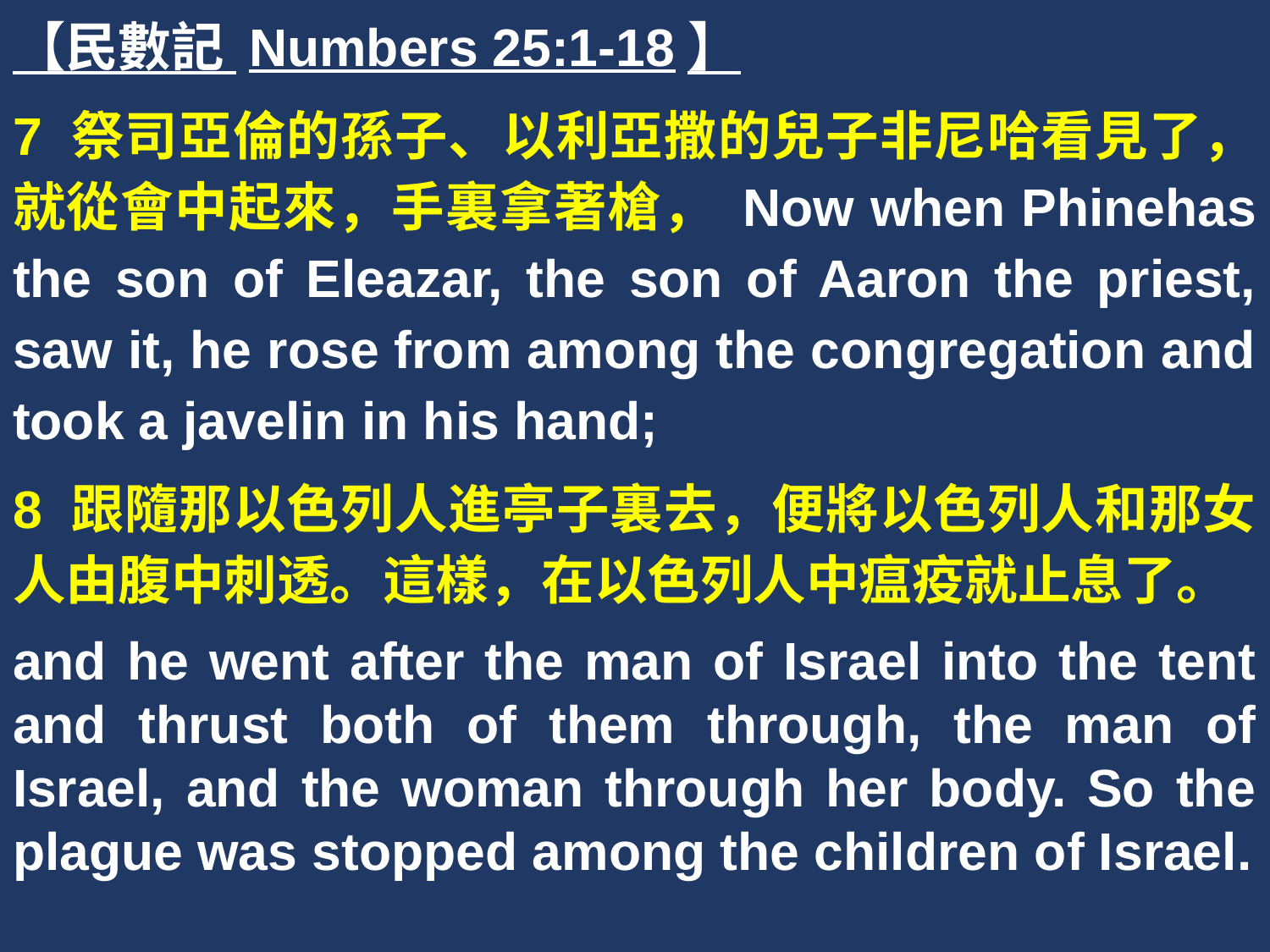

【民數記 Numbers 25:1-18】
7 祭司亞倫的孫子、以利亞撒的兒子非尼哈看見了，就從會中起來，手裏拿著槍， Now when Phinehas the son of Eleazar, the son of Aaron the priest, saw it, he rose from among the congregation and took a javelin in his hand;
8 跟隨那以色列人進亭子裏去，便將以色列人和那女人由腹中刺透。這樣，在以色列人中瘟疫就止息了。
and he went after the man of Israel into the tent and thrust both of them through, the man of Israel, and the woman through her body. So the plague was stopped among the children of Israel.